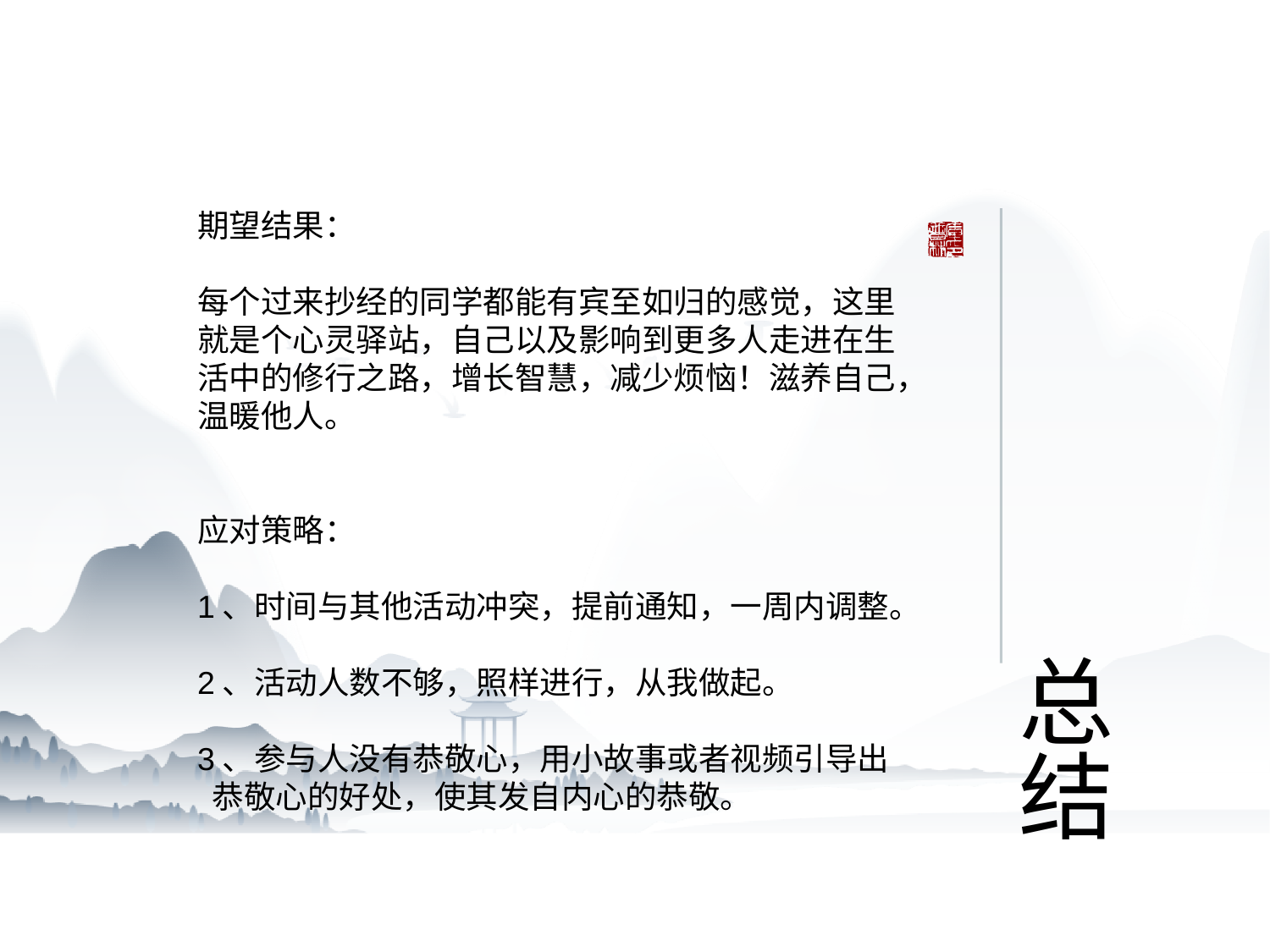

期望结果：

每个过来抄经的同学都能有宾至如归的感觉，这里
就是个心灵驿站，自己以及影响到更多人走进在生活中的修行之路，增长智慧，减少烦恼！滋养自己，温暖他人。

应对策略：

1、时间与其他活动冲突，提前通知，一周内调整。

2、活动人数不够，照样进行，从我做起。

3、参与人没有恭敬心，用小故事或者视频引导出
 恭敬心的好处，使其发自内心的恭敬。
总结